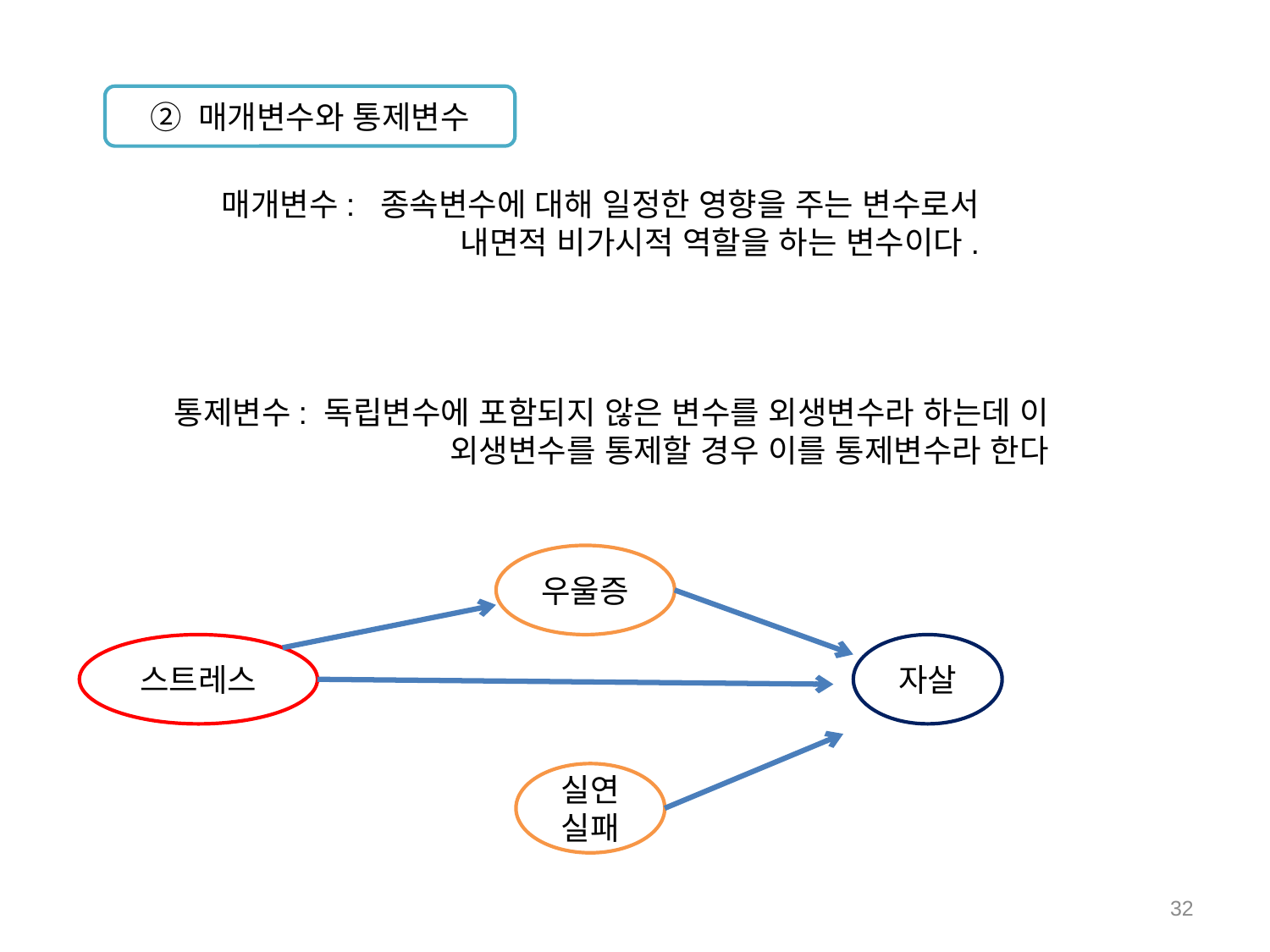

② 매개변수와 통제변수
매개변수:  종속변수에 대해 일정한 영향을 주는 변수로서 내면적 비가시적 역할을 하는 변수이다.
통제변수: 독립변수에 포함되지 않은 변수를 외생변수라 하는데 이 외생변수를 통제할 경우 이를 통제변수라 한다
우울증
스트레스
자살
실연
실패
32